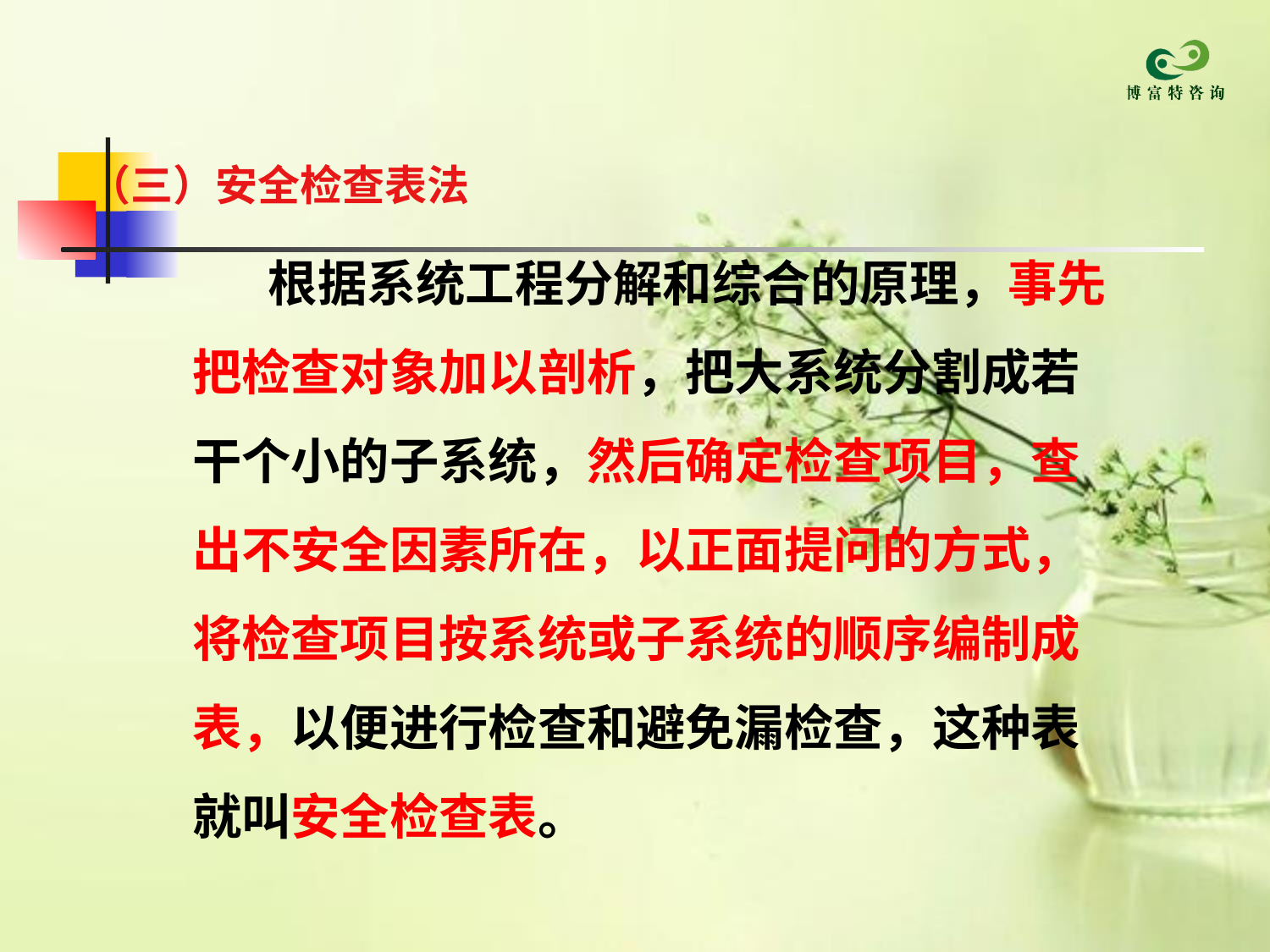

（三）安全检查表法
      根据系统工程分解和综合的原理，事先把检查对象加以剖析，把大系统分割成若干个小的子系统，然后确定检查项目，查出不安全因素所在，以正面提问的方式，将检查项目按系统或子系统的顺序编制成表，以便进行检查和避免漏检查，这种表就叫安全检查表。